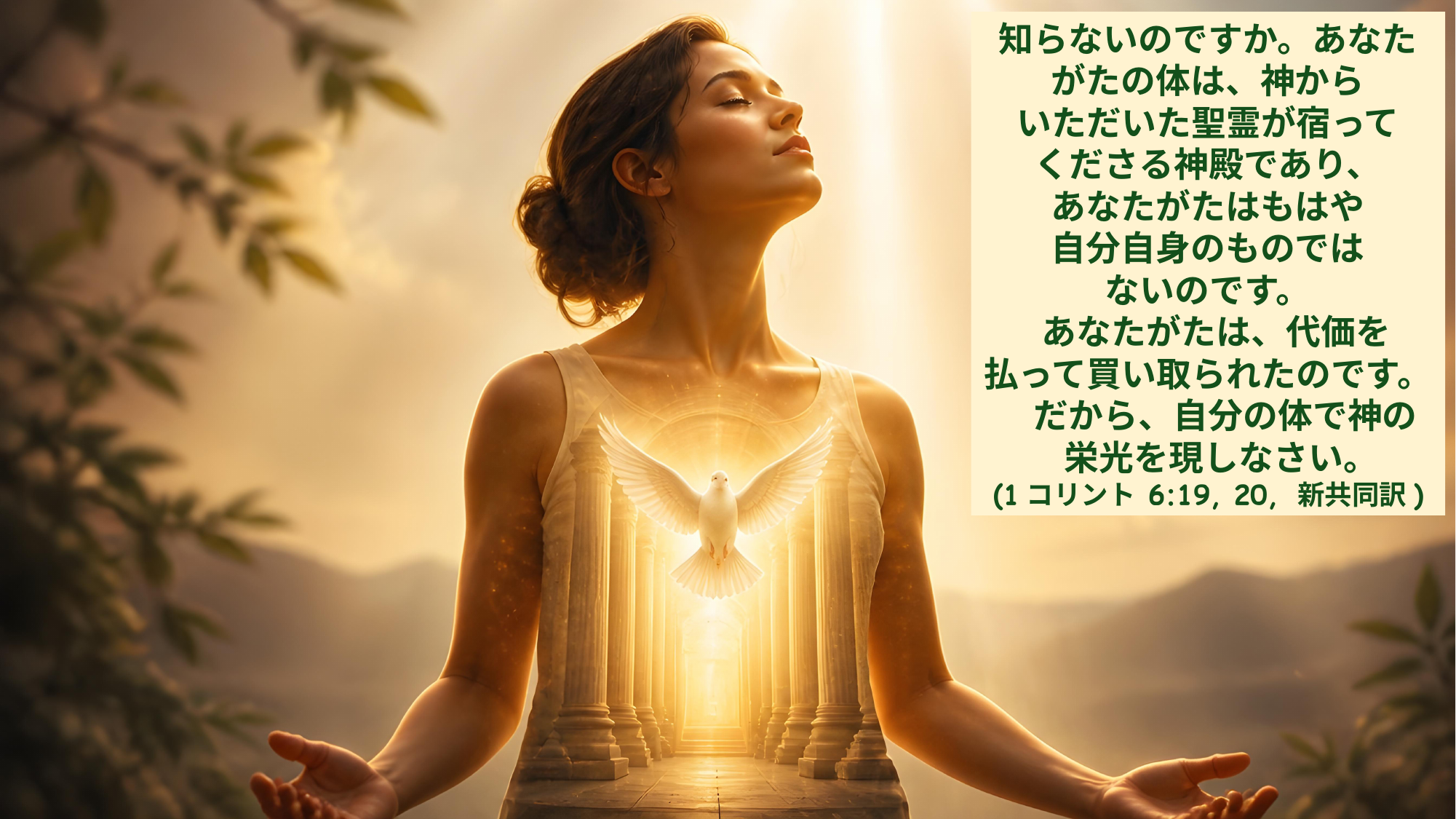

知らないのですか。あなたがたの体は、神から
いただいた聖霊が宿って
くださる神殿であり、
あなたがたはもはや
自分自身のものでは
ないのです。
 あなたがたは、代価を
払って買い取られたのです。　だから、自分の体で神の　栄光を現しなさい。
(1コリント 6:19, 20, 新共同訳)